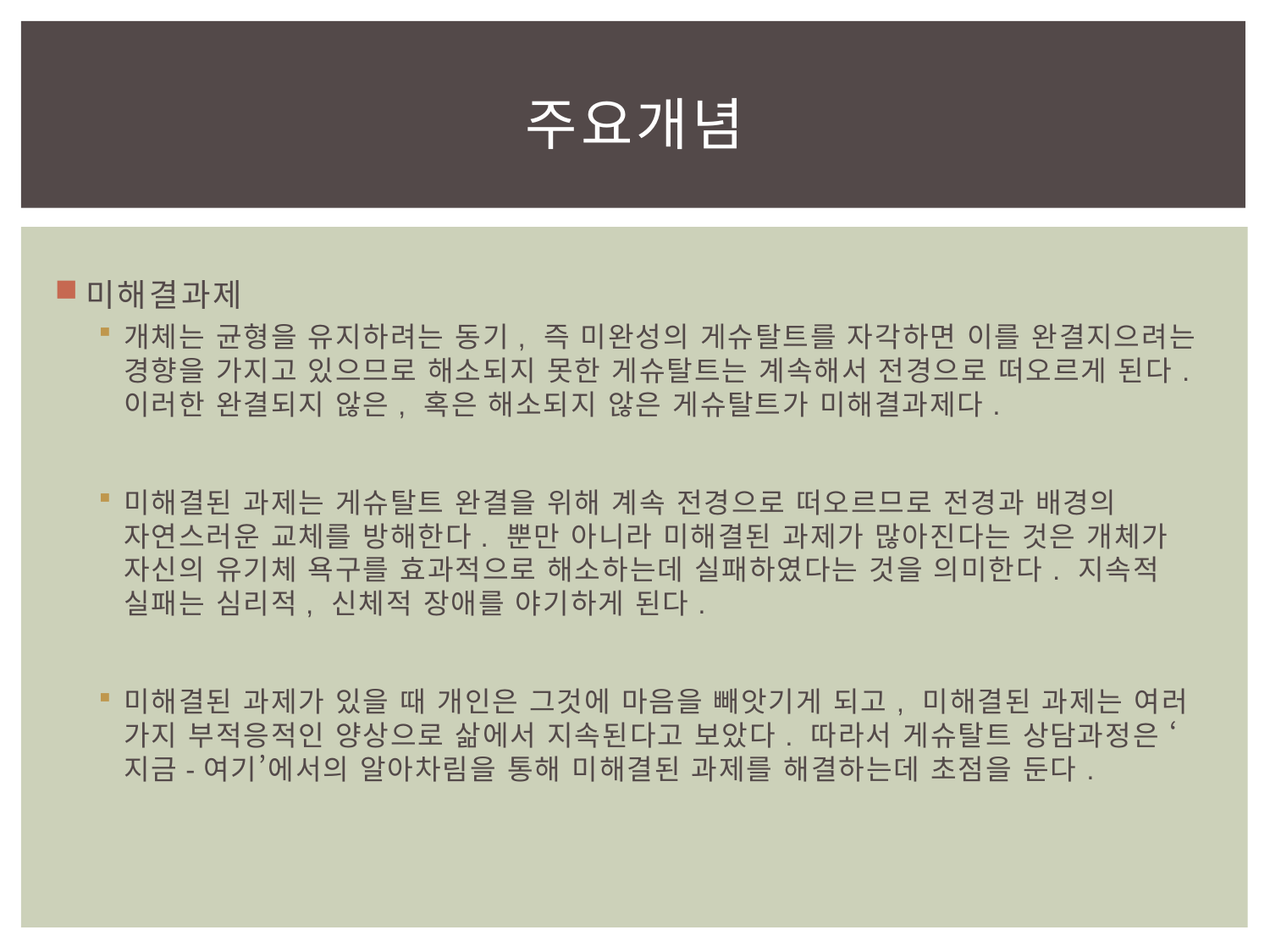

# 주요개념

미해결과제
개체는 균형을 유지하려는 동기, 즉 미완성의 게슈탈트를 자각하면 이를 완결지으려는 경향을 가지고 있으므로 해소되지 못한 게슈탈트는 계속해서 전경으로 떠오르게 된다. 이러한 완결되지 않은, 혹은 해소되지 않은 게슈탈트가 미해결과제다.

미해결된 과제는 게슈탈트 완결을 위해 계속 전경으로 떠오르므로 전경과 배경의 자연스러운 교체를 방해한다. 뿐만 아니라 미해결된 과제가 많아진다는 것은 개체가 자신의 유기체 욕구를 효과적으로 해소하는데 실패하였다는 것을 의미한다. 지속적 실패는 심리적, 신체적 장애를 야기하게 된다.

미해결된 과제가 있을 때 개인은 그것에 마음을 빼앗기게 되고, 미해결된 과제는 여러 가지 부적응적인 양상으로 삶에서 지속된다고 보았다. 따라서 게슈탈트 상담과정은 ‘지금-여기’에서의 알아차림을 통해 미해결된 과제를 해결하는데 초점을 둔다.